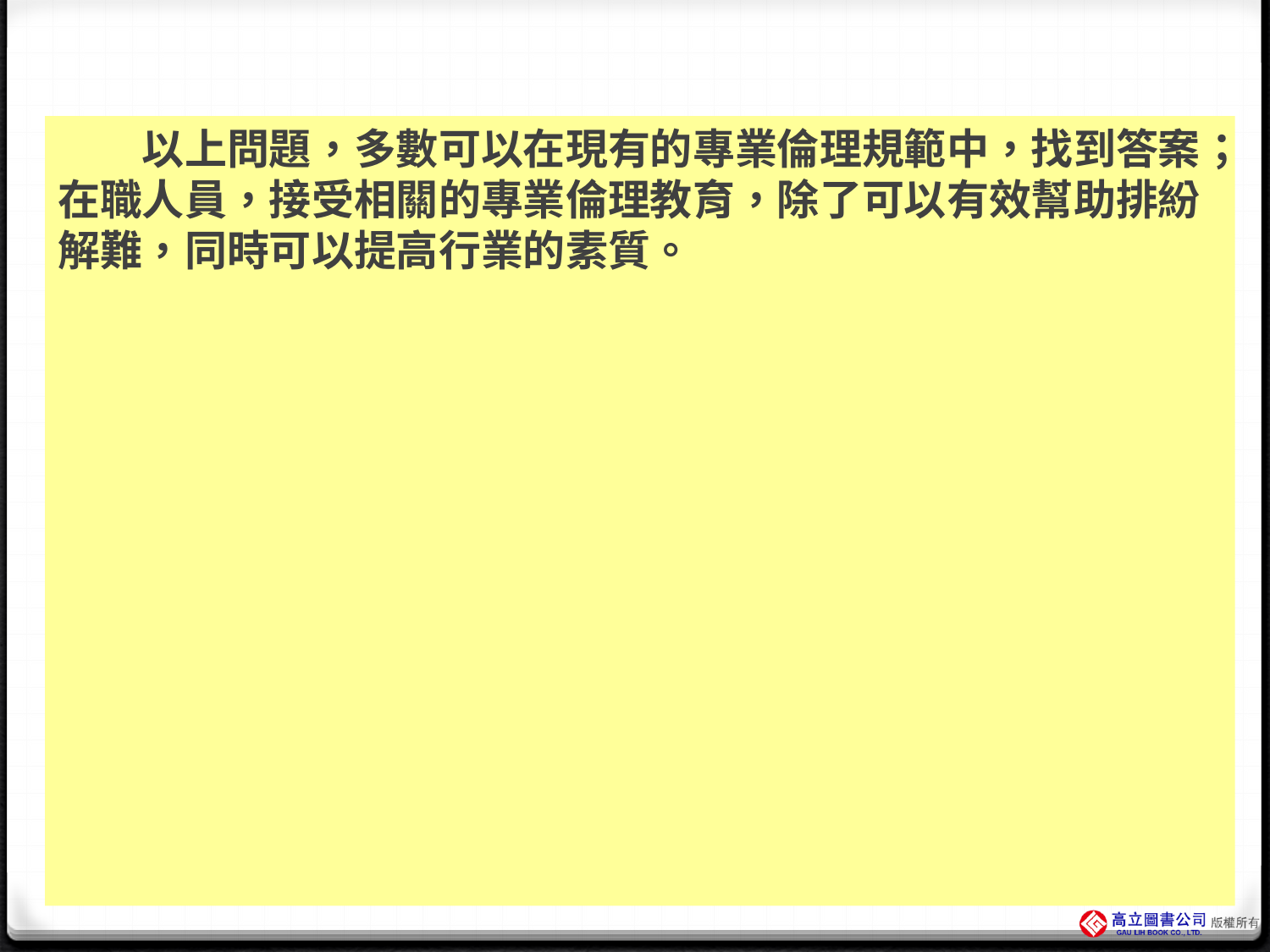

#
　　以上問題，多數可以在現有的專業倫理規範中，找到答案；在職人員，接受相關的專業倫理教育，除了可以有效幫助排紛解難，同時可以提高行業的素質。